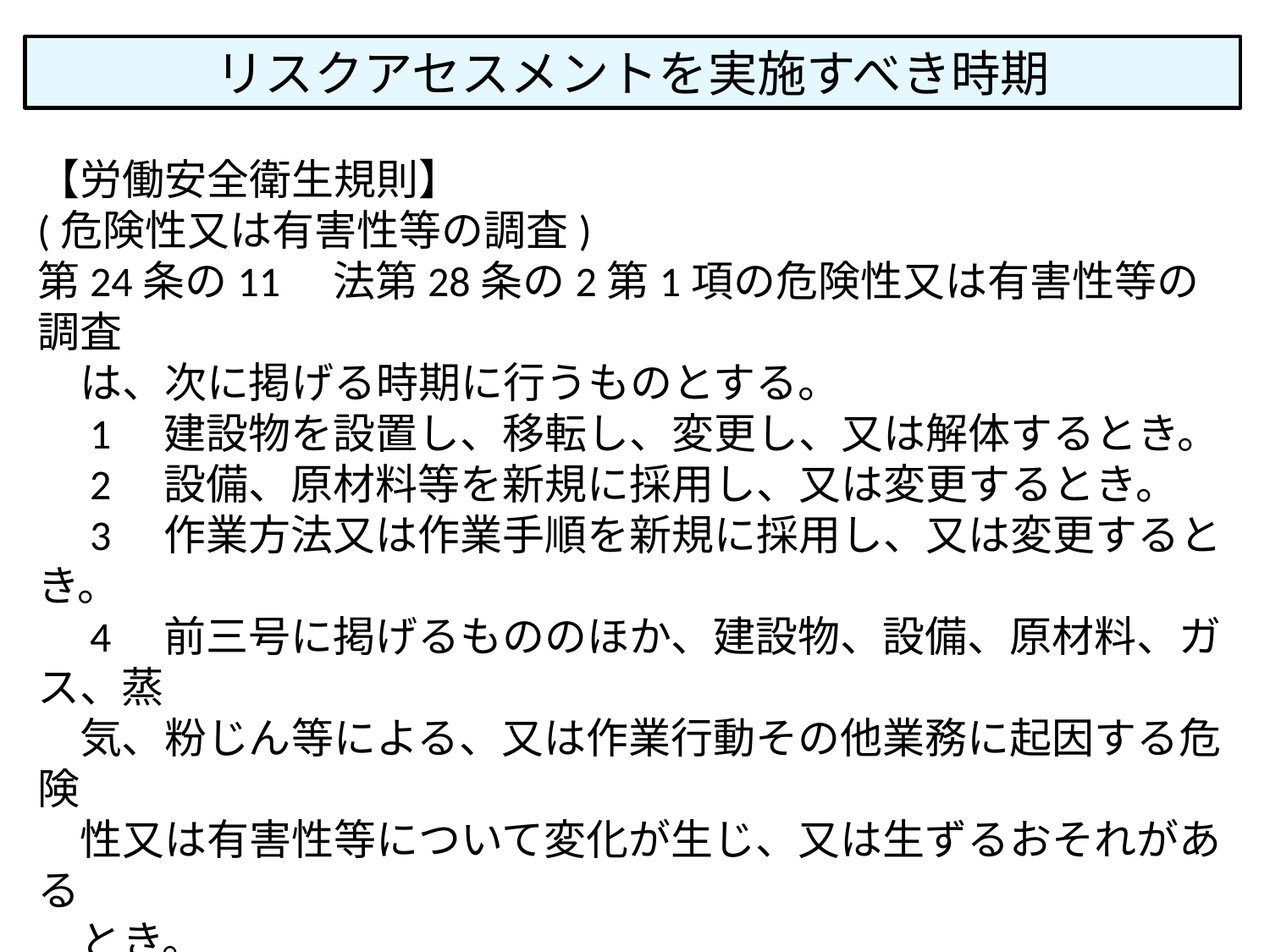

リスクアセスメントを実施すべき時期
【労働安全衛生規則】
(危険性又は有害性等の調査)
第24条の11　法第28条の2第1項の危険性又は有害性等の調査
　は、次に掲げる時期に行うものとする。
　1　建設物を設置し、移転し、変更し、又は解体するとき。
　2　設備、原材料等を新規に採用し、又は変更するとき。
　3　作業方法又は作業手順を新規に採用し、又は変更するとき。
　4　前三号に掲げるもののほか、建設物、設備、原材料、ガス、蒸
　気、粉じん等による、又は作業行動その他業務に起因する危険
　性又は有害性等について変化が生じ、又は生ずるおそれがある
　とき。
②　法第28条の2第1項ただし書の厚生労働省令で定める業種は、
　令第2条第1号に掲げる業種及び同条第2号に掲げる業種(製造
　業を除く。)とする。